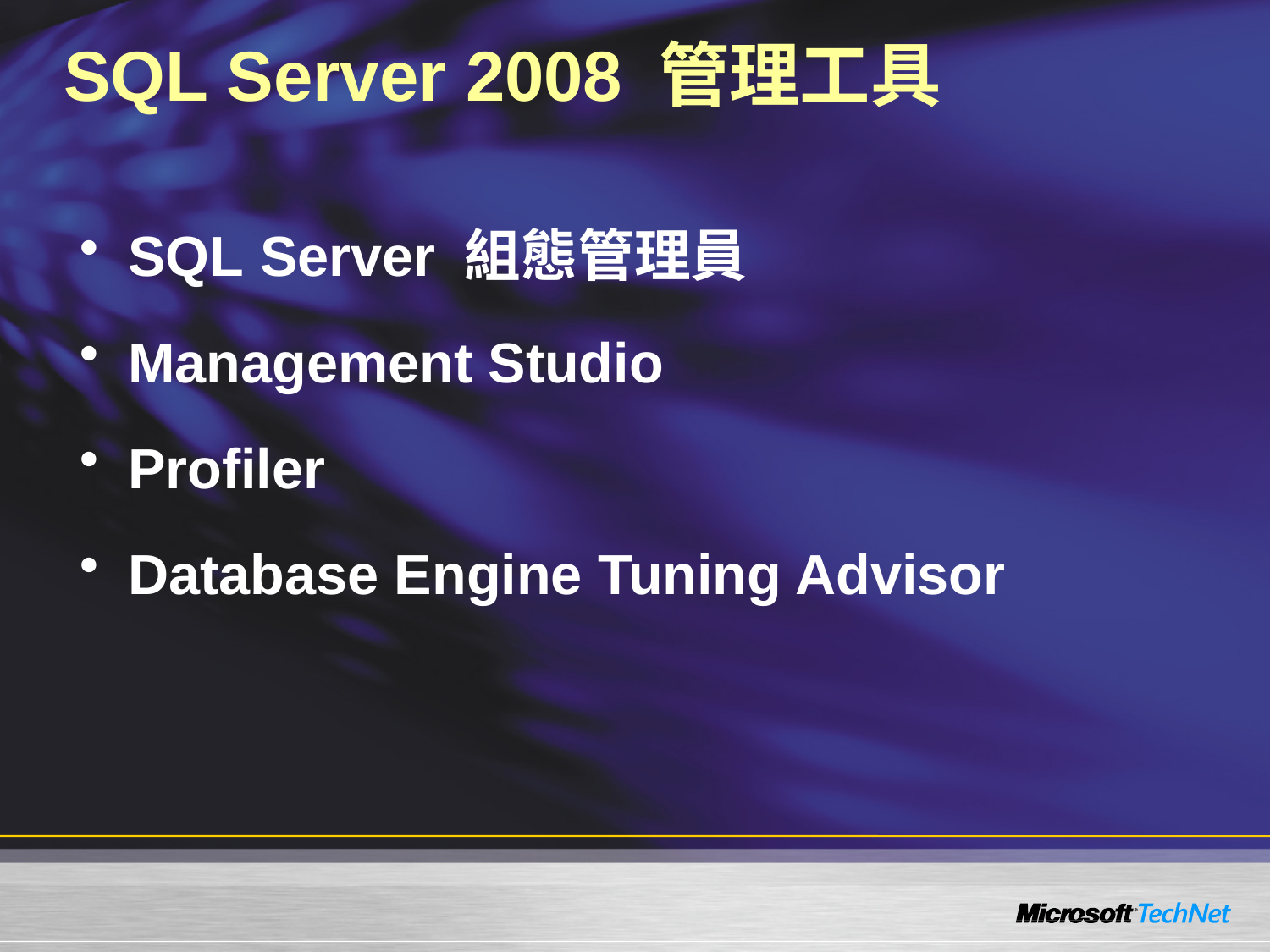

# SQL Server 2008 管理工具
SQL Server 組態管理員
Management Studio
Profiler
Database Engine Tuning Advisor